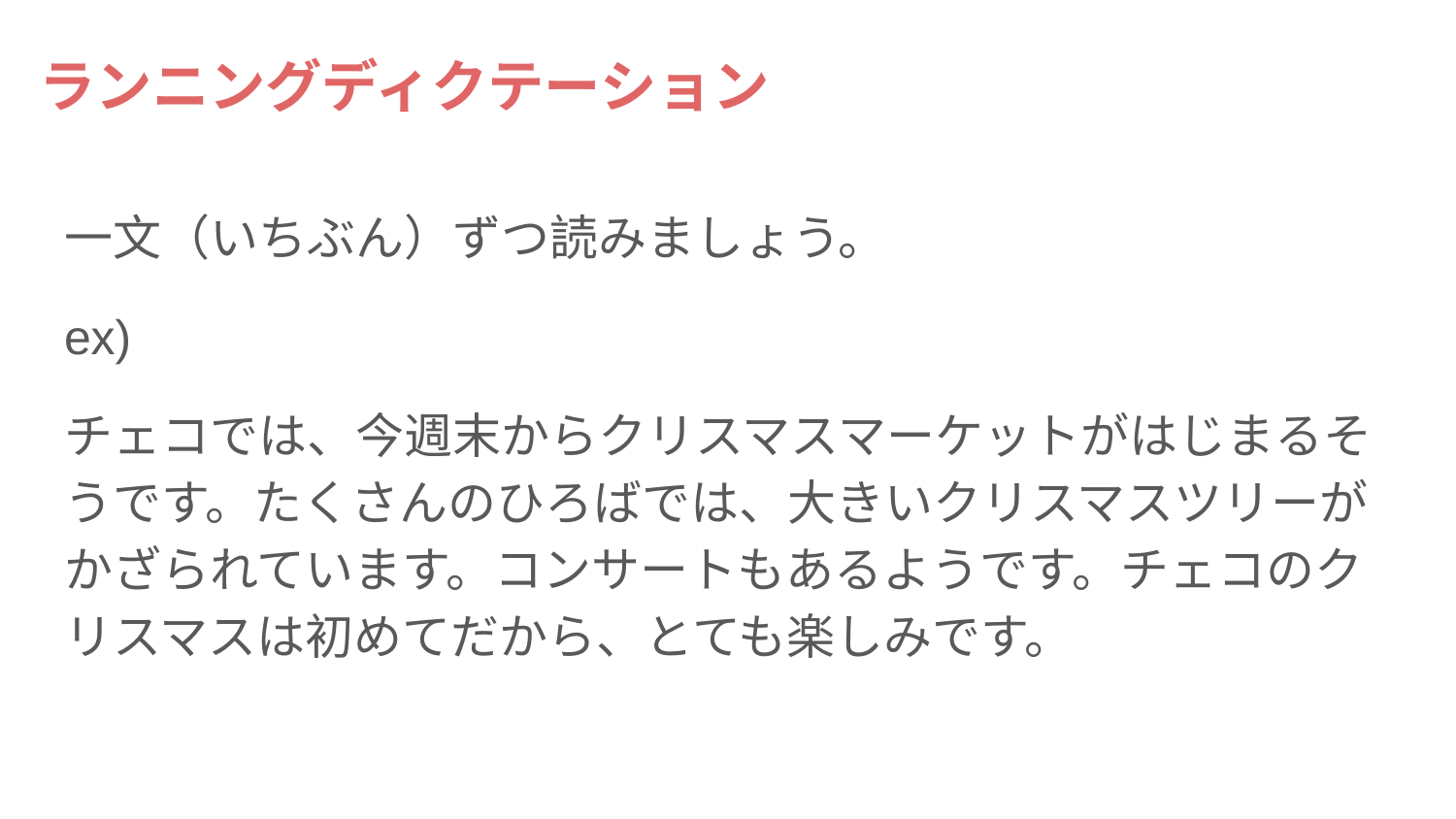

# ランニングディクテーション
一文（いちぶん）ずつ読みましょう。
ex)
チェコでは、今週末からクリスマスマーケットがはじまるそうです。たくさんのひろばでは、大きいクリスマスツリーがかざられています。コンサートもあるようです。チェコのクリスマスは初めてだから、とても楽しみです。